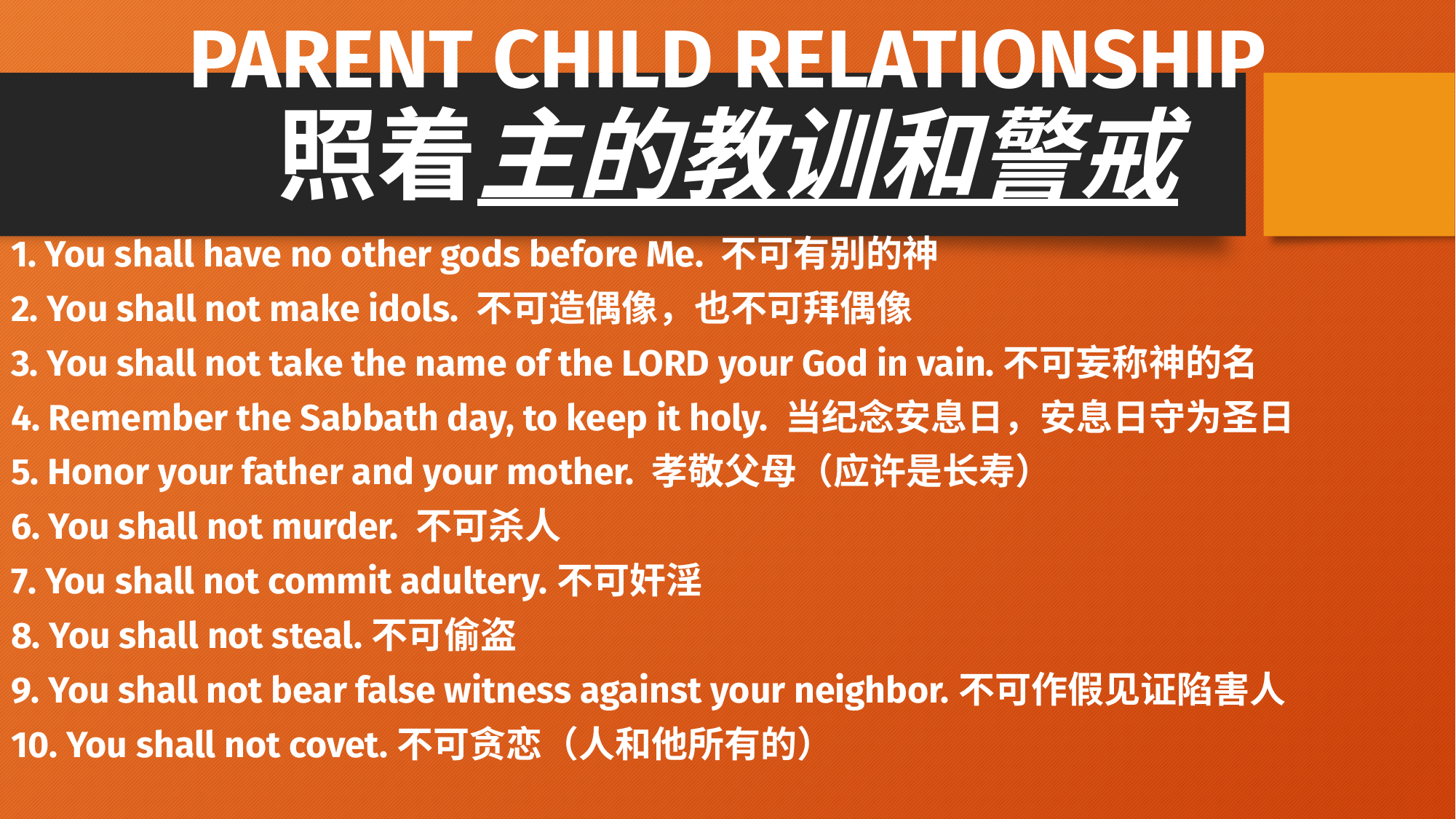

# PARENT CHILD RELATIONSHIP 照着主的教训和警戒
1. You shall have no other gods before Me. 不可有别的神
2. You shall not make idols. 不可造偶像，也不可拜偶像
3. You shall not take the name of the LORD your God in vain.不可妄称神的名
4. Remember the Sabbath day, to keep it holy. 当纪念安息日，安息日守为圣日
5. Honor your father and your mother. 孝敬父母（应许是长寿）
6. You shall not murder. 不可杀人
7. You shall not commit adultery.不可奸淫
8. You shall not steal.不可偷盗
9. You shall not bear false witness against your neighbor.不可作假见证陷害人
10. You shall not covet.不可贪恋（人和他所有的）